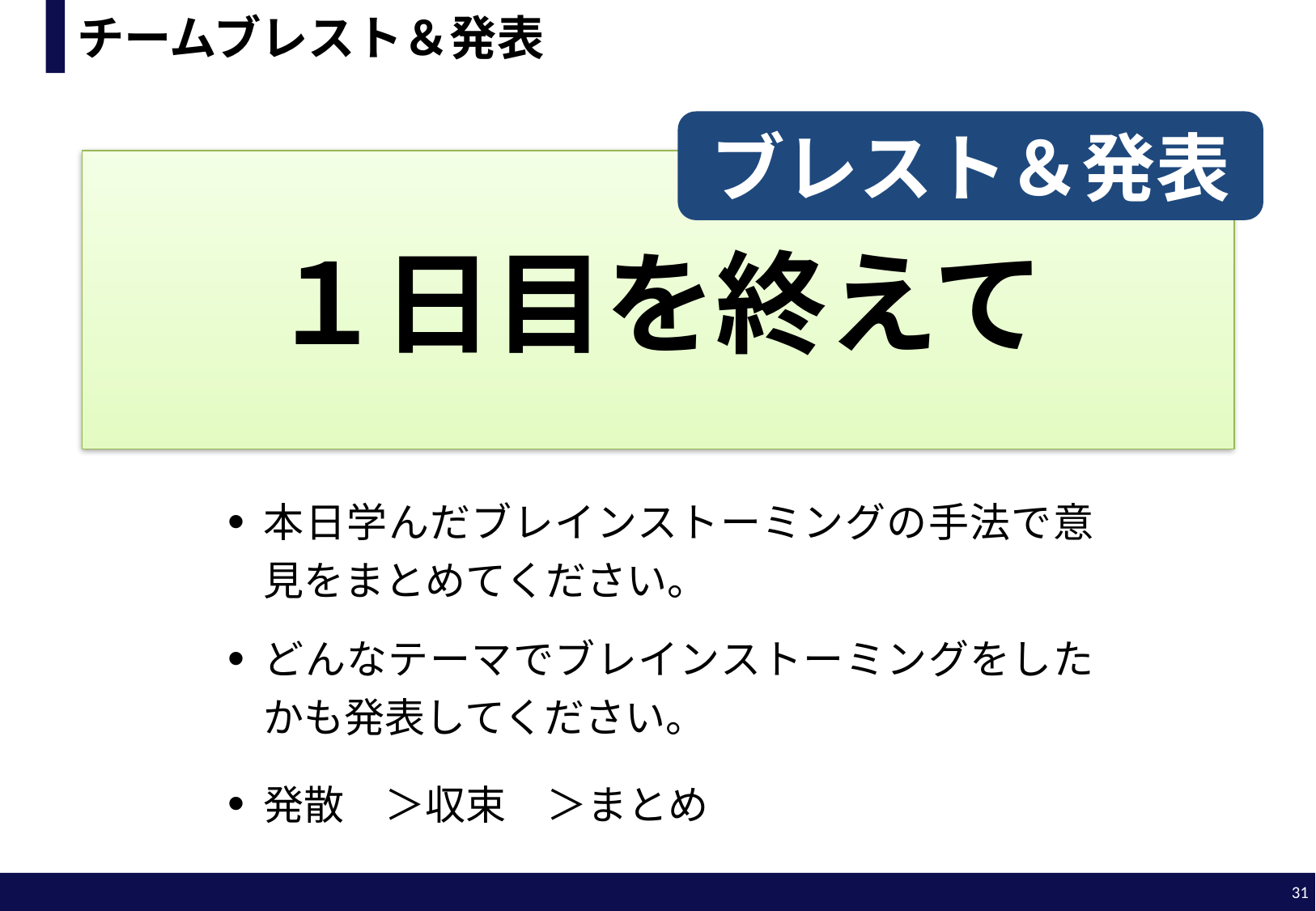

# チームブレスト＆発表
ブレスト＆発表
１日目を終えて
本日学んだブレインストーミングの手法で意見をまとめてください。
どんなテーマでブレインストーミングをしたかも発表してください。

発散　＞収束　＞まとめ